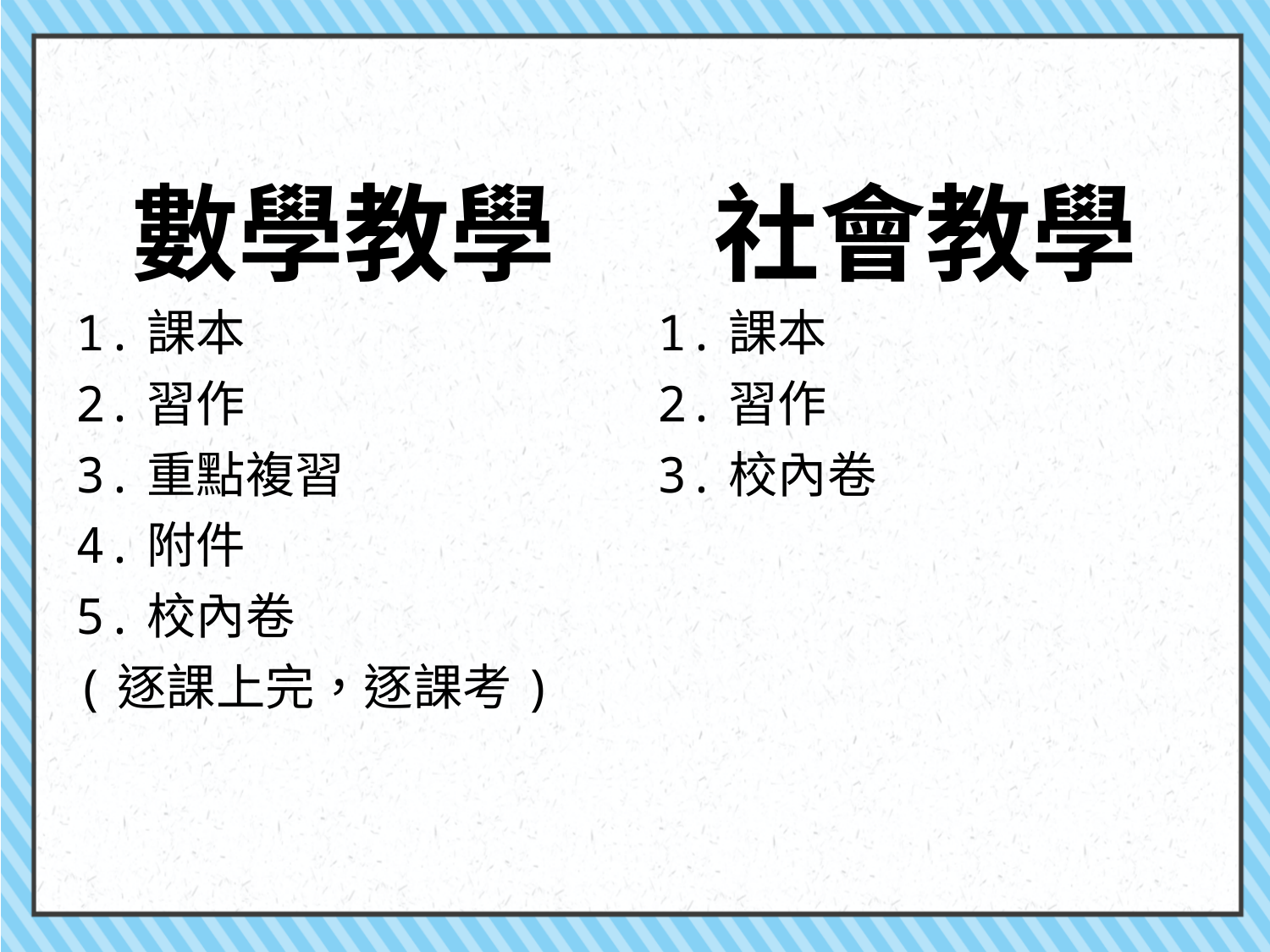

數學教學
社會教學
1.課本
2.習作
3.重點複習
4.附件
5.校內卷
(逐課上完，逐課考)

1.課本
2.習作
3.校內卷